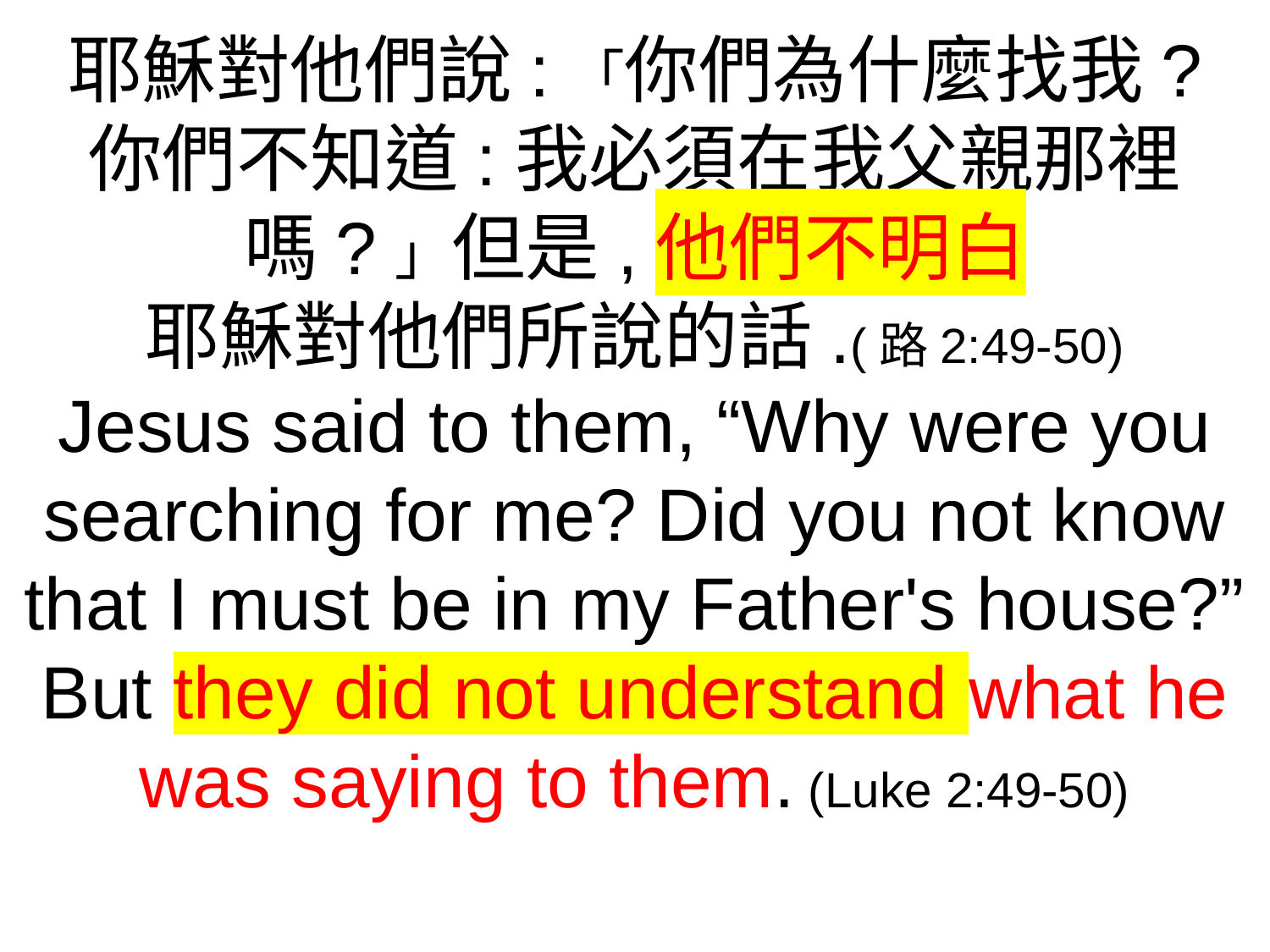

耶穌對他們說:「你們為什麼找我?
你們不知道:我必須在我父親那裡嗎?」但是,他們不明白
耶穌對他們所說的話.(路2:49-50)
Jesus said to them, “Why were you searching for me? Did you not know that I must be in my Father's house?” But they did not understand what he was saying to them. (Luke 2:49-50)